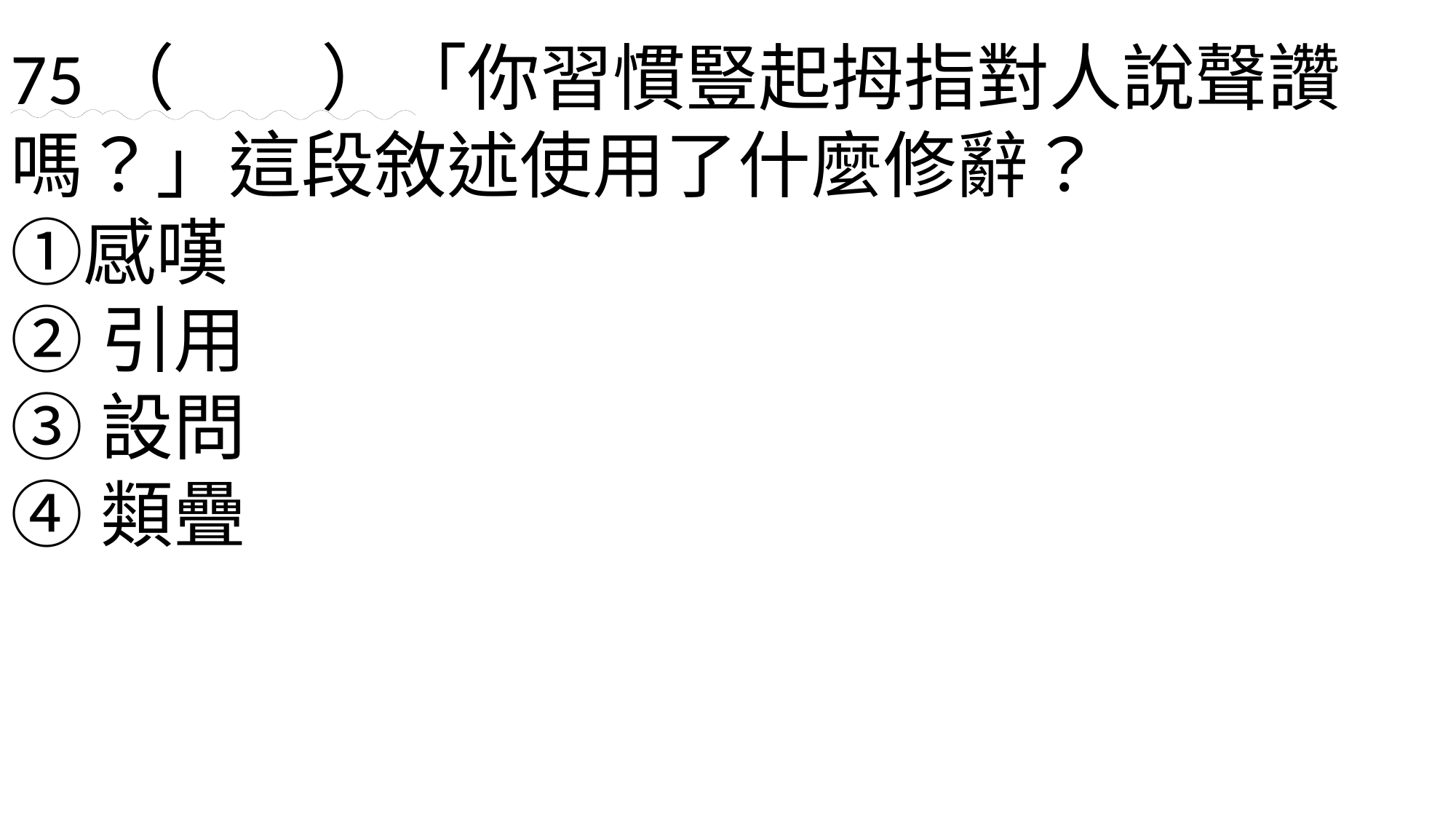

75（         ）「你習慣豎起拇指對人說聲讚嗎？」這段敘述使用了什麼修辭？　
①感嘆
②引用
③設問
④類疊